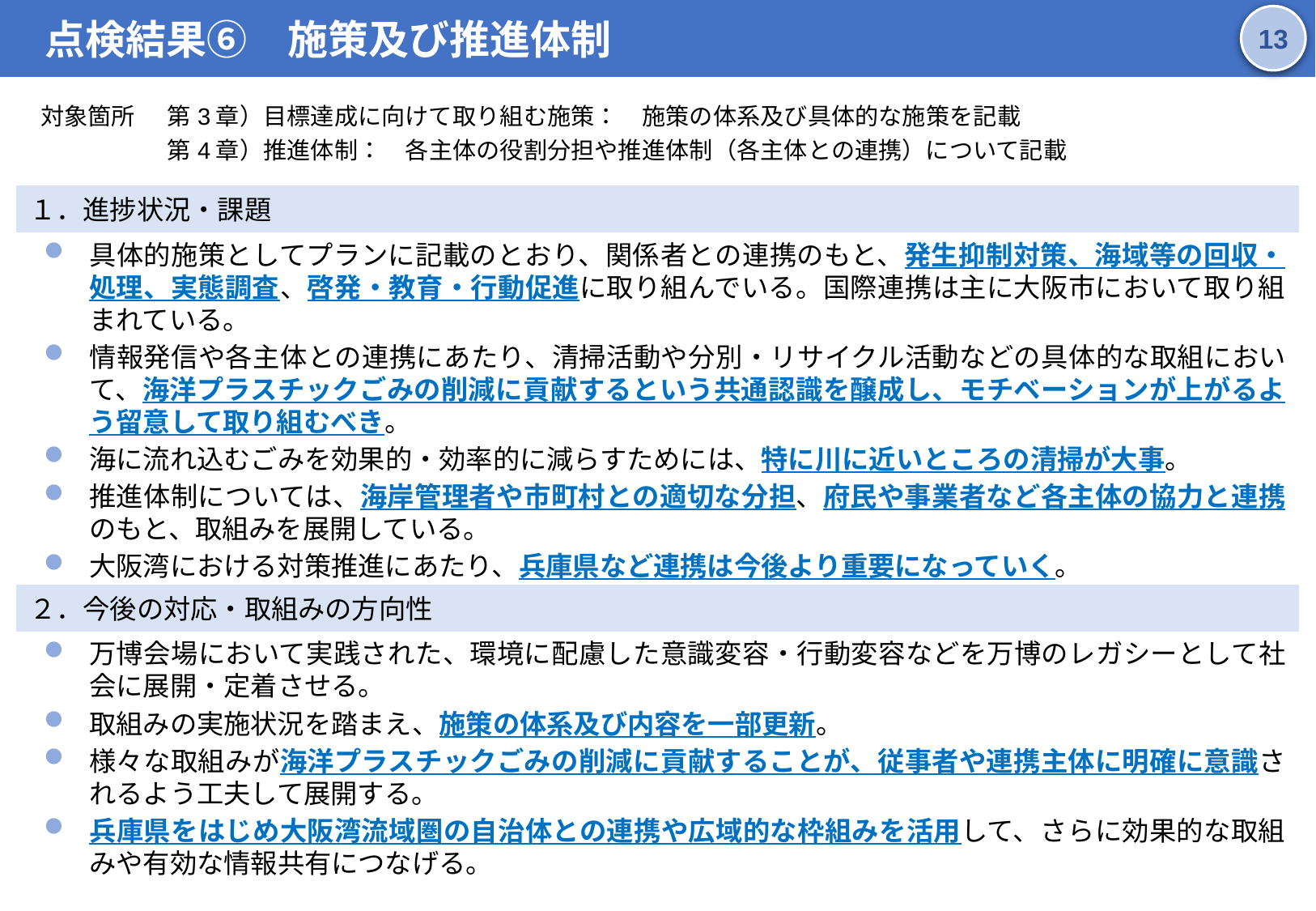

点検結果⑥　施策及び推進体制
13
| 対象箇所 | 第3章）目標達成に向けて取り組む施策：　施策の体系及び具体的な施策を記載 第4章）推進体制：　各主体の役割分担や推進体制（各主体との連携）について記載 |
| --- | --- |
１．進捗状況・課題
具体的施策としてプランに記載のとおり、関係者との連携のもと、発生抑制対策、海域等の回収・処理、実態調査、啓発・教育・行動促進に取り組んでいる。国際連携は主に大阪市において取り組まれている。
情報発信や各主体との連携にあたり、清掃活動や分別・リサイクル活動などの具体的な取組において、海洋プラスチックごみの削減に貢献するという共通認識を醸成し、モチベーションが上がるよう留意して取り組むべき。
海に流れ込むごみを効果的・効率的に減らすためには、特に川に近いところの清掃が大事。
推進体制については、海岸管理者や市町村との適切な分担、府民や事業者など各主体の協力と連携のもと、取組みを展開している。
大阪湾における対策推進にあたり、兵庫県など連携は今後より重要になっていく。
２．今後の対応・取組みの方向性
万博会場において実践された、環境に配慮した意識変容・行動変容などを万博のレガシーとして社会に展開・定着させる。
取組みの実施状況を踏まえ、施策の体系及び内容を一部更新。
様々な取組みが海洋プラスチックごみの削減に貢献することが、従事者や連携主体に明確に意識されるよう工夫して展開する。
兵庫県をはじめ大阪湾流域圏の自治体との連携や広域的な枠組みを活用して、さらに効果的な取組みや有効な情報共有につなげる。